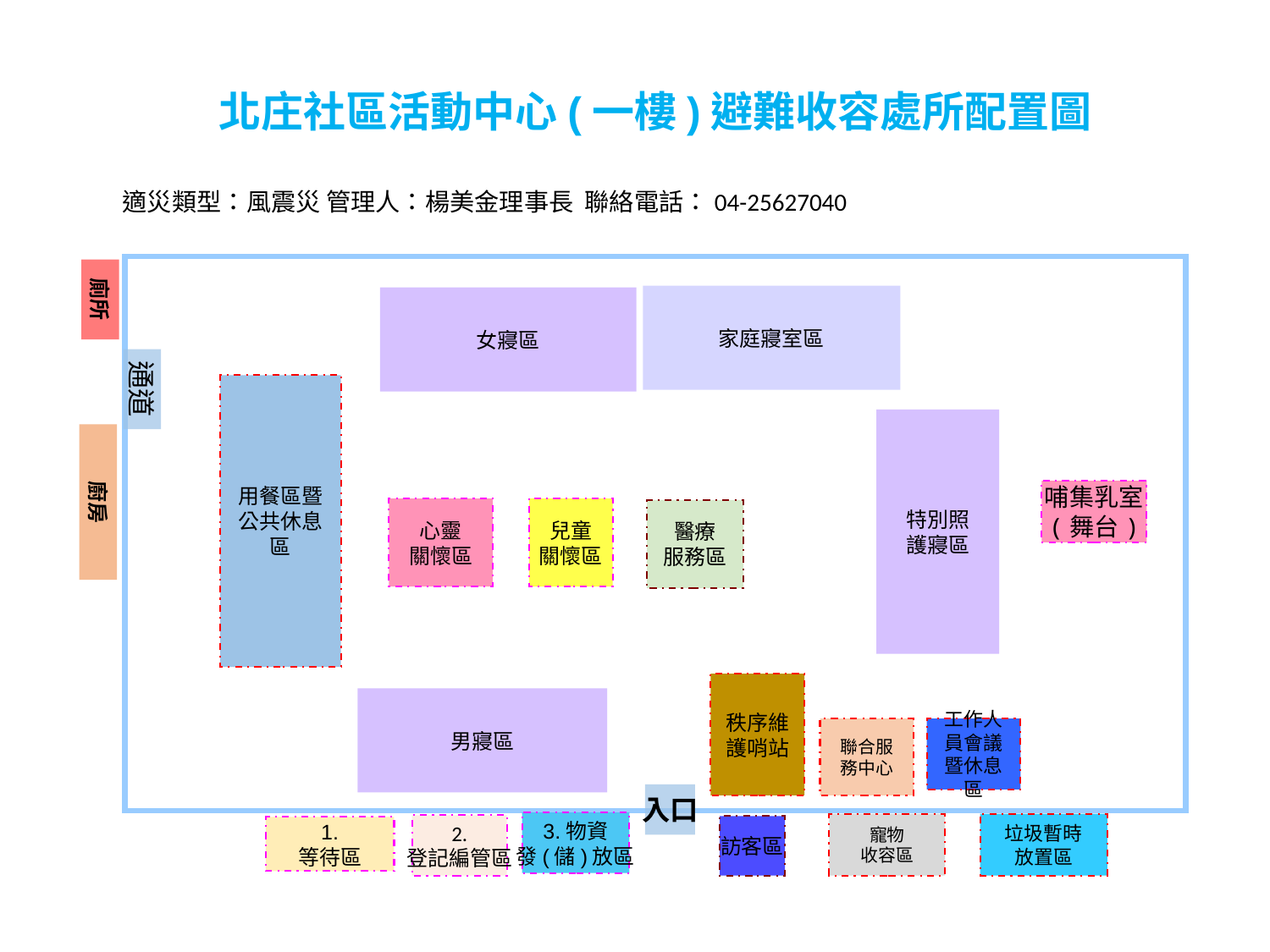

# 北庄社區活動中心(一樓)避難收容處所配置圖
適災類型：風震災 管理人：楊美金理事長  聯絡電話：04-25627040

廁所
家庭寢室區
女寢區
通道
用餐區暨公共休息區
特別照
護寢區
廚房
哺集乳室
(舞台)
心靈
關懷區
兒童
關懷區
醫療
服務區
秩序維護哨站

男寢區

聯合服務中心
工作人員會議暨休息區
入口
3.物資
發(儲)放區
垃圾暫時
放置區
寵物
收容區
2.
登記編管區
訪客區
1.
等待區